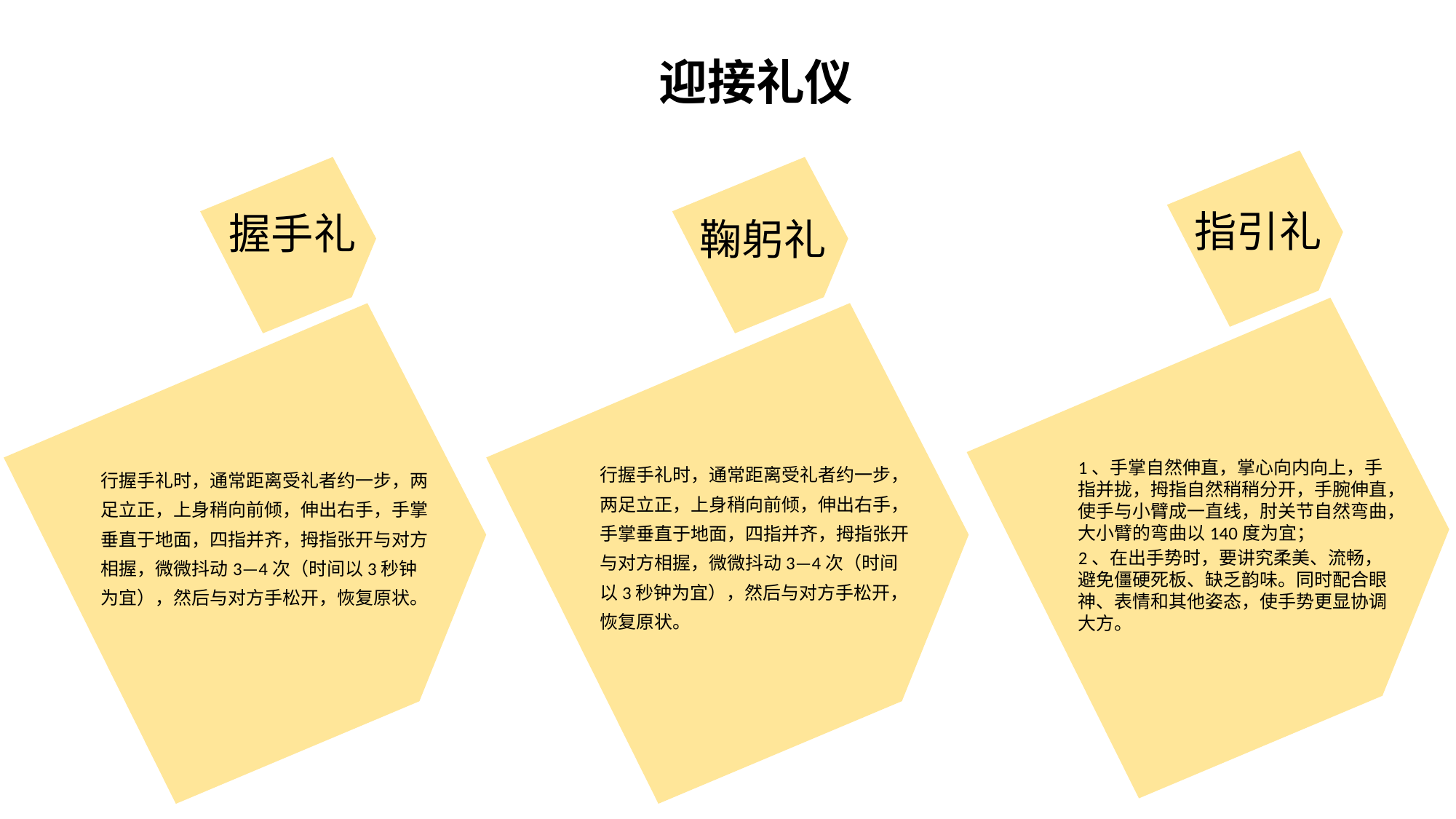

迎接礼仪

指引礼
握手礼
鞠躬礼

行握手礼时，通常距离受礼者约一步，两足立正，上身稍向前倾，伸出右手，手掌垂直于地面，四指并齐，拇指张开与对方相握，微微抖动3—4次（时间以3秒钟为宜），然后与对方手松开，恢复原状。
1、手掌自然伸直，掌心向内向上，手指并拢，拇指自然稍稍分开，手腕伸直，使手与小臂成一直线，肘关节自然弯曲，大小臂的弯曲以140度为宜；
2、在出手势时，要讲究柔美、流畅，避免僵硬死板、缺乏韵味。同时配合眼神、表情和其他姿态，使手势更显协调大方。
行握手礼时，通常距离受礼者约一步，两足立正，上身稍向前倾，伸出右手，手掌垂直于地面，四指并齐，拇指张开与对方相握，微微抖动3—4次（时间以3秒钟为宜），然后与对方手松开，恢复原状。